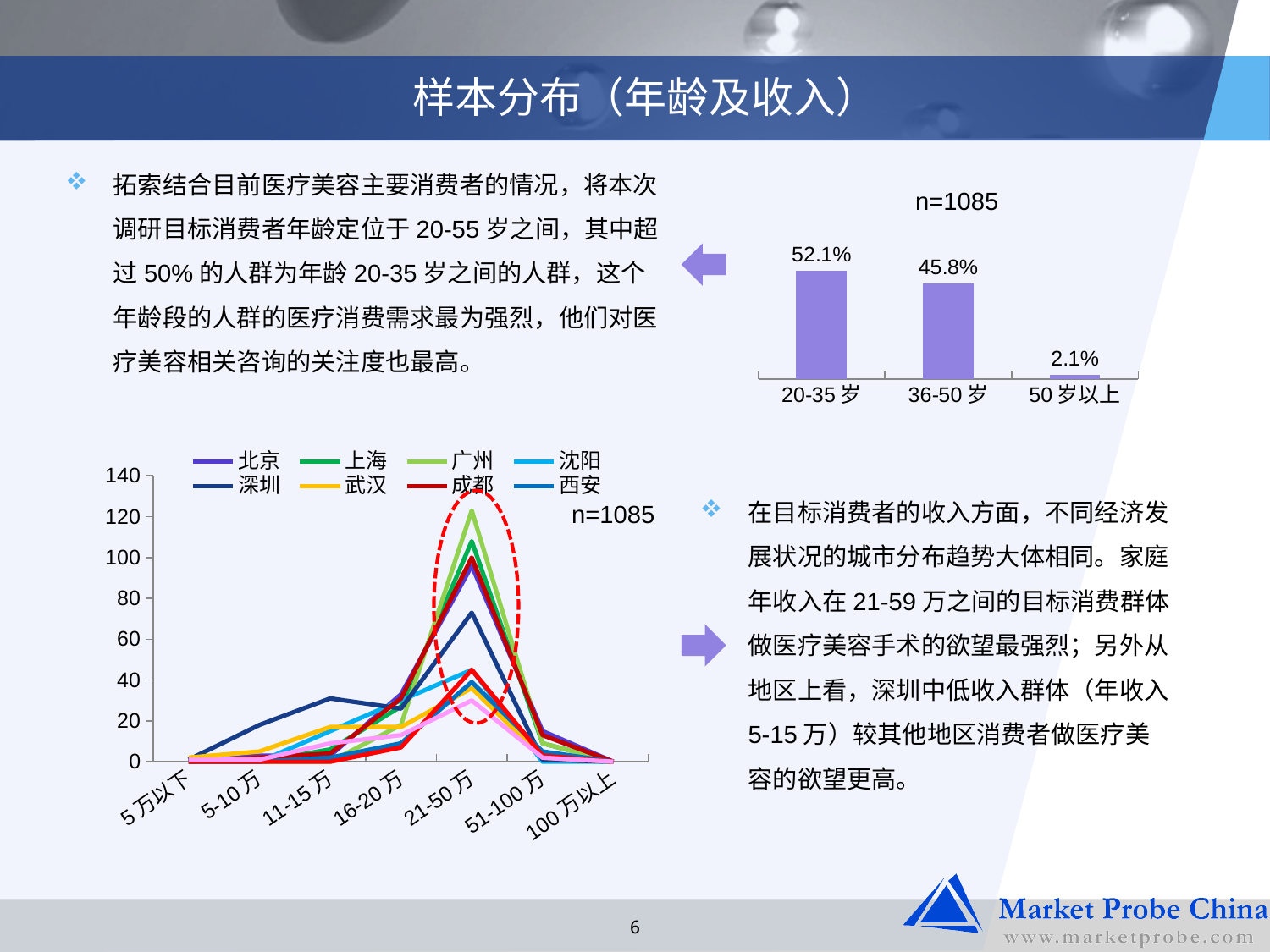

# 样本分布（年龄及收入）
拓索结合目前医疗美容主要消费者的情况，将本次调研目标消费者年龄定位于20-55岁之间，其中超过50%的人群为年龄20-35岁之间的人群，这个年龄段的人群的医疗消费需求最为强烈，他们对医疗美容相关咨询的关注度也最高。
n=1085

### Chart

| Category | 计数 |
|---|---|
| 20-35岁 | 0.5207373271889401 |
| 36-50岁 | 0.4580645161290323 |
| 50岁以上 | 0.021198156682027652 |

### Chart

| Category | 北京 | 上海 | 广州 | 沈阳 | 深圳 | 武汉 | 成都 | 西安 | 济南 | 兰州 |
|---|---|---|---|---|---|---|---|---|---|---|
| 5万以下 | 0.0 | 0.0 | 0.0 | 0.0 | 1.0 | 2.0 | 0.0 | 0.0 | 0.0 | 1.0 |
| 5-10万 | 3.0 | 0.0 | 0.0 | 0.0 | 18.0 | 5.0 | 2.0 | 0.0 | 0.0 | 1.0 |
| 11-15万 | 3.0 | 6.0 | 0.0 | 15.0 | 31.0 | 17.0 | 4.0 | 2.0 | 0.0 | 9.0 |
| 16-20万 | 33.0 | 27.0 | 18.0 | 30.0 | 26.0 | 17.0 | 31.0 | 9.0 | 7.0 | 13.0 |
| 21-50万 | 96.0 | 108.0 | 123.0 | 45.0 | 73.0 | 36.0 | 100.0 | 39.0 | 45.0 | 30.0 |
| 51-100万 | 15.0 | 9.0 | 9.0 | 0.0 | 1.0 | 2.0 | 13.0 | 5.0 | 3.0 | 2.0 |
| 100万以上 | 0.0 | 0.0 | 0.0 | 0.0 | 0.0 | 0.0 | 0.0 | 0.0 | 0.0 | 0.0 |
在目标消费者的收入方面，不同经济发展状况的城市分布趋势大体相同。家庭年收入在21-59万之间的目标消费群体做医疗美容手术的欲望最强烈；另外从地区上看，深圳中低收入群体（年收入5-15万）较其他地区消费者做医疗美容的欲望更高。

n=1085

6